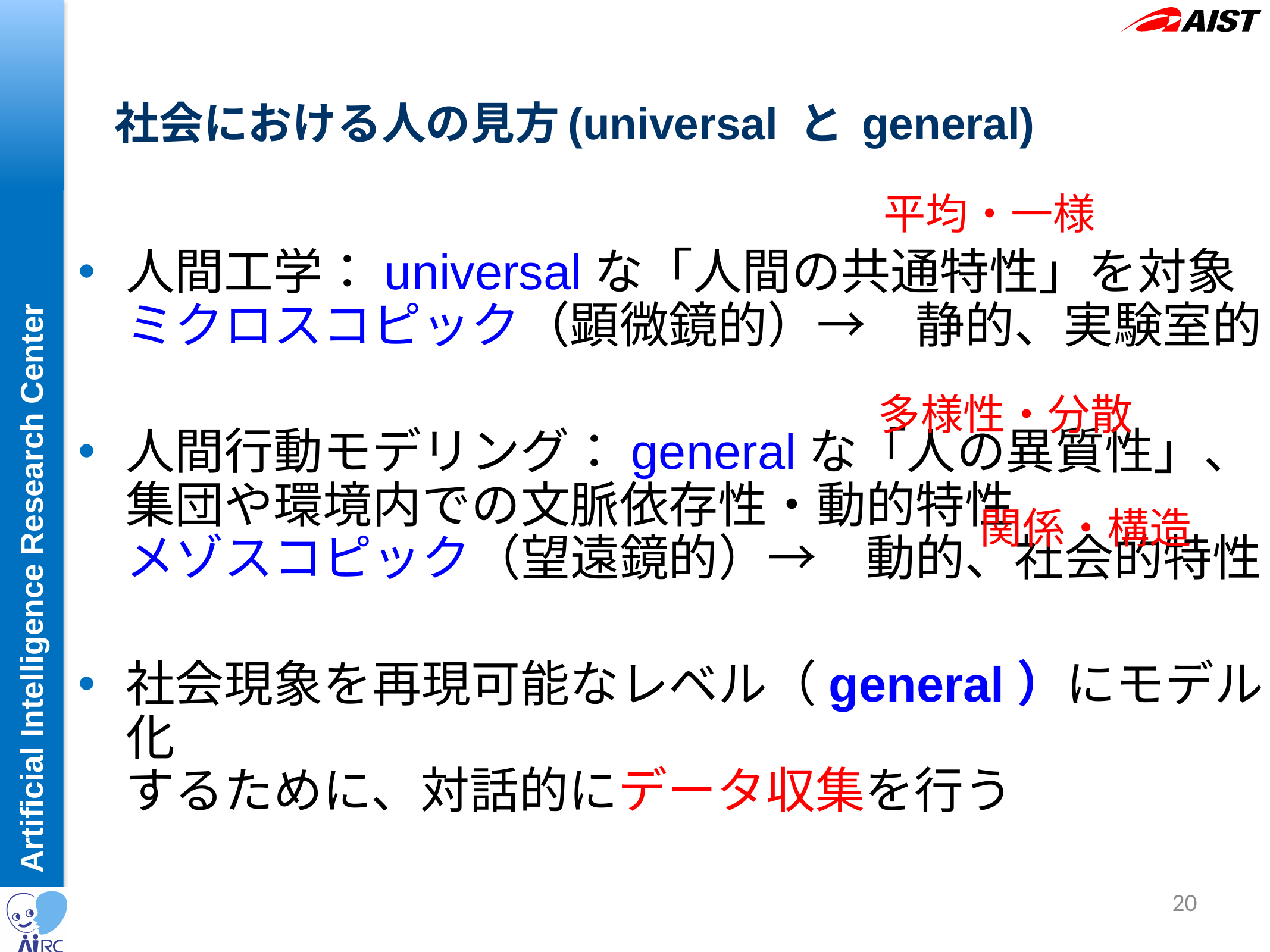

# 社会における人の見方(universal と general)
平均・一様
人間工学：universalな「人間の共通特性」を対象
ミクロスコピック（顕微鏡的）→　静的、実験室的

人間行動モデリング：generalな「人の異質性」、
集団や環境内での文脈依存性・動的特性
メゾスコピック（望遠鏡的）→　動的、社会的特性

社会現象を再現可能なレベル（general）にモデル化
するために、対話的にデータ収集を行う
多様性・分散
関係・構造
20